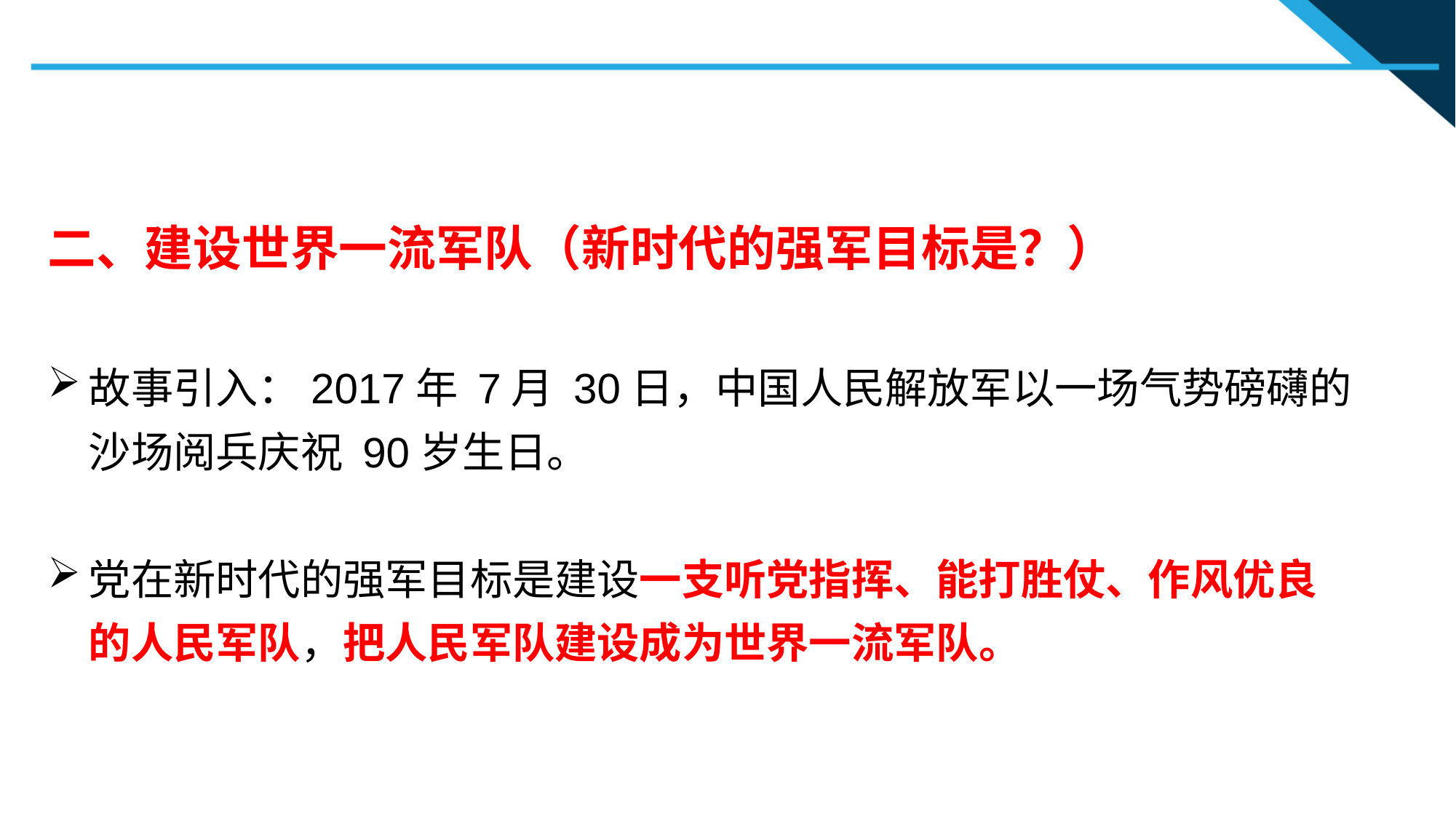

二、建设世界一流军队（新时代的强军目标是？）

故事引入：2017年 7月 30日，中国人民解放军以一场气势磅礴的沙场阅兵庆祝 90岁生日。

党在新时代的强军目标是建设一支听党指挥、能打胜仗、作风优良的人民军队，把人民军队建设成为世界一流军队。